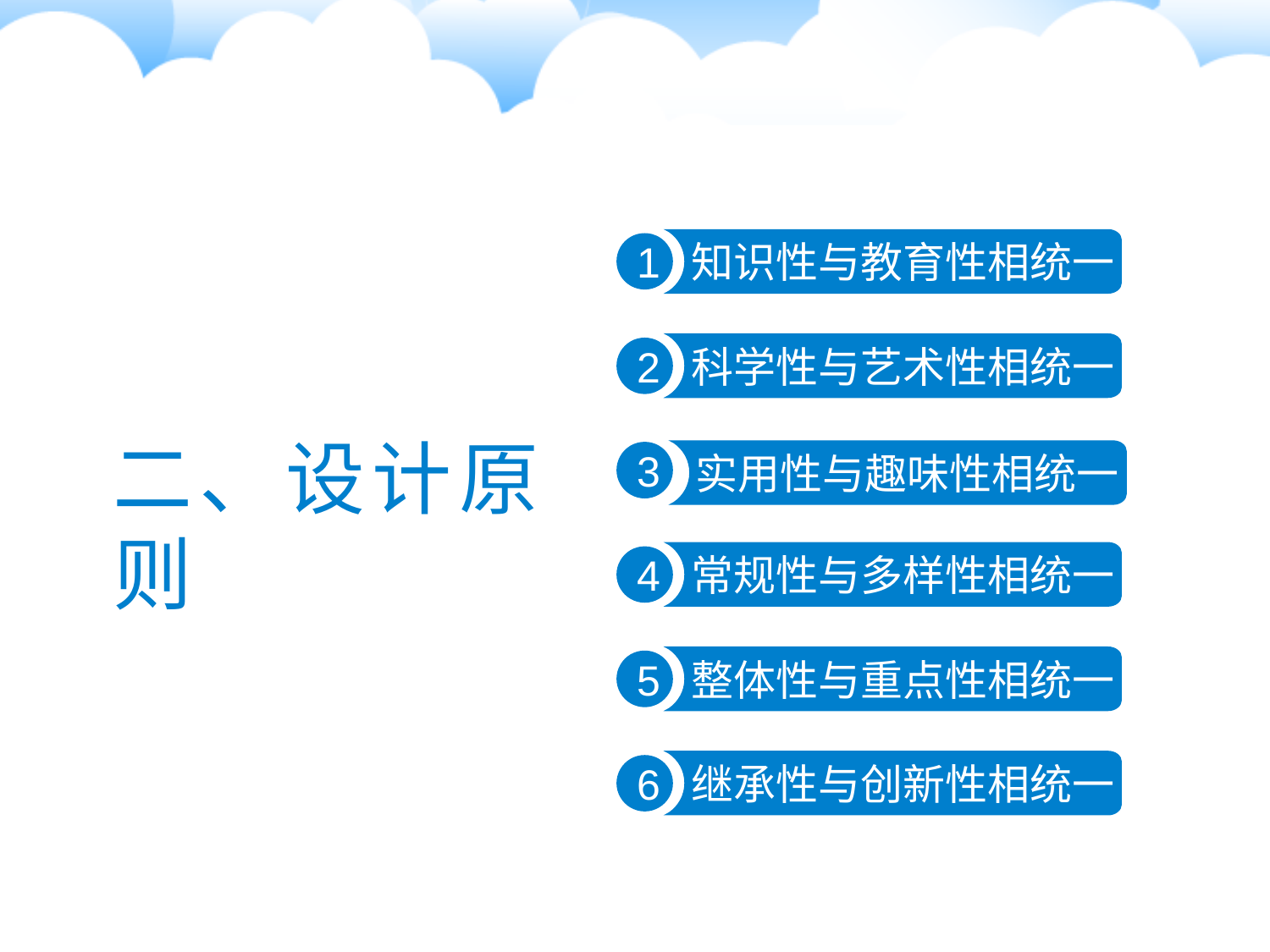

知识性与教育性相统一
1
科学性与艺术性相统一
2
二、设计原则
实用性与趣味性相统一
3
常规性与多样性相统一
4
整体性与重点性相统一
5
继承性与创新性相统一
6